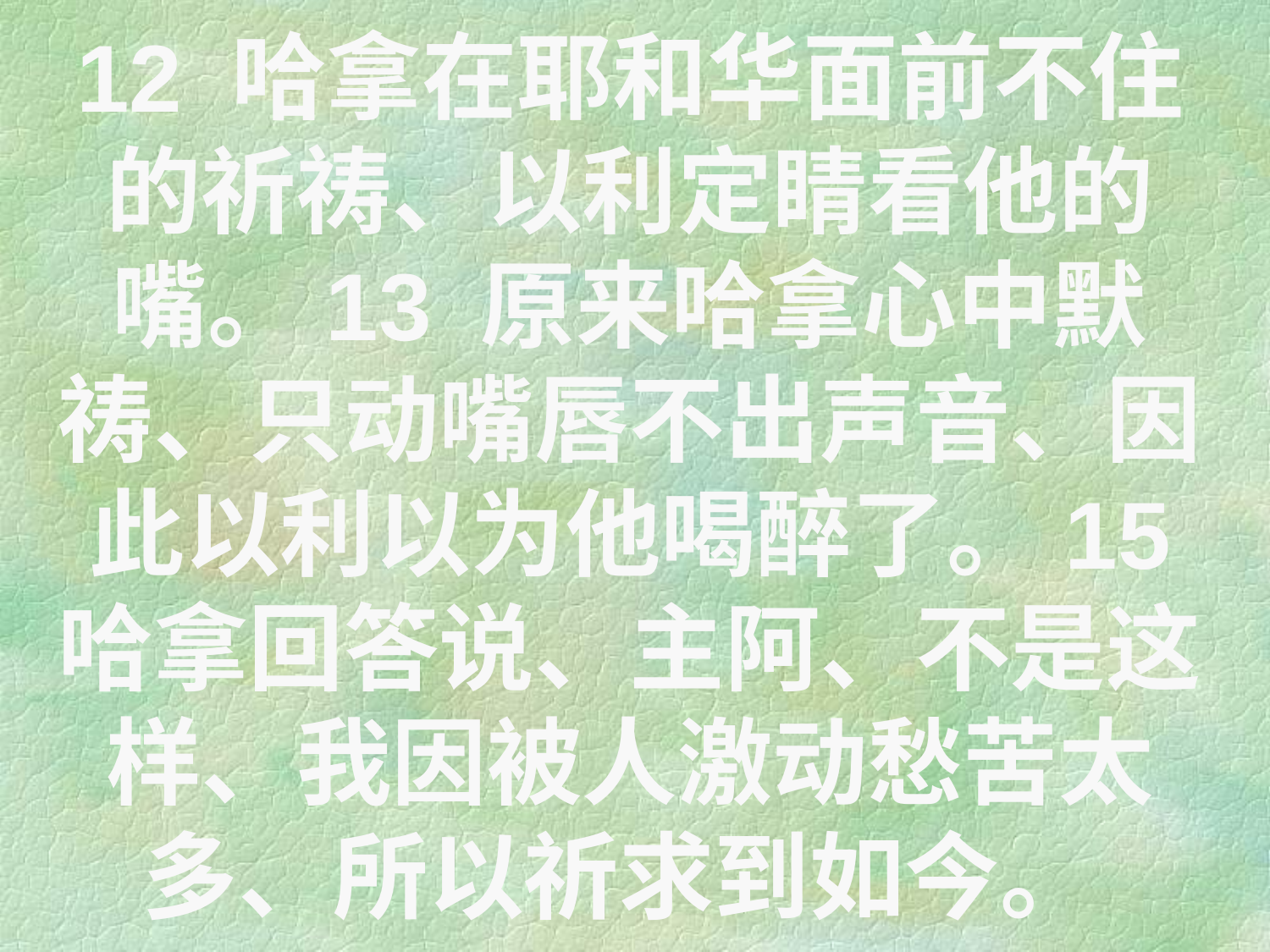

12 哈拿在耶和华面前不住的祈祷、以利定睛看他的嘴。13 原来哈拿心中默祷、只动嘴唇不出声音、因此以利以为他喝醉了。15 哈拿回答说、主阿、不是这样、我因被人激动愁苦太多、所以祈求到如今。